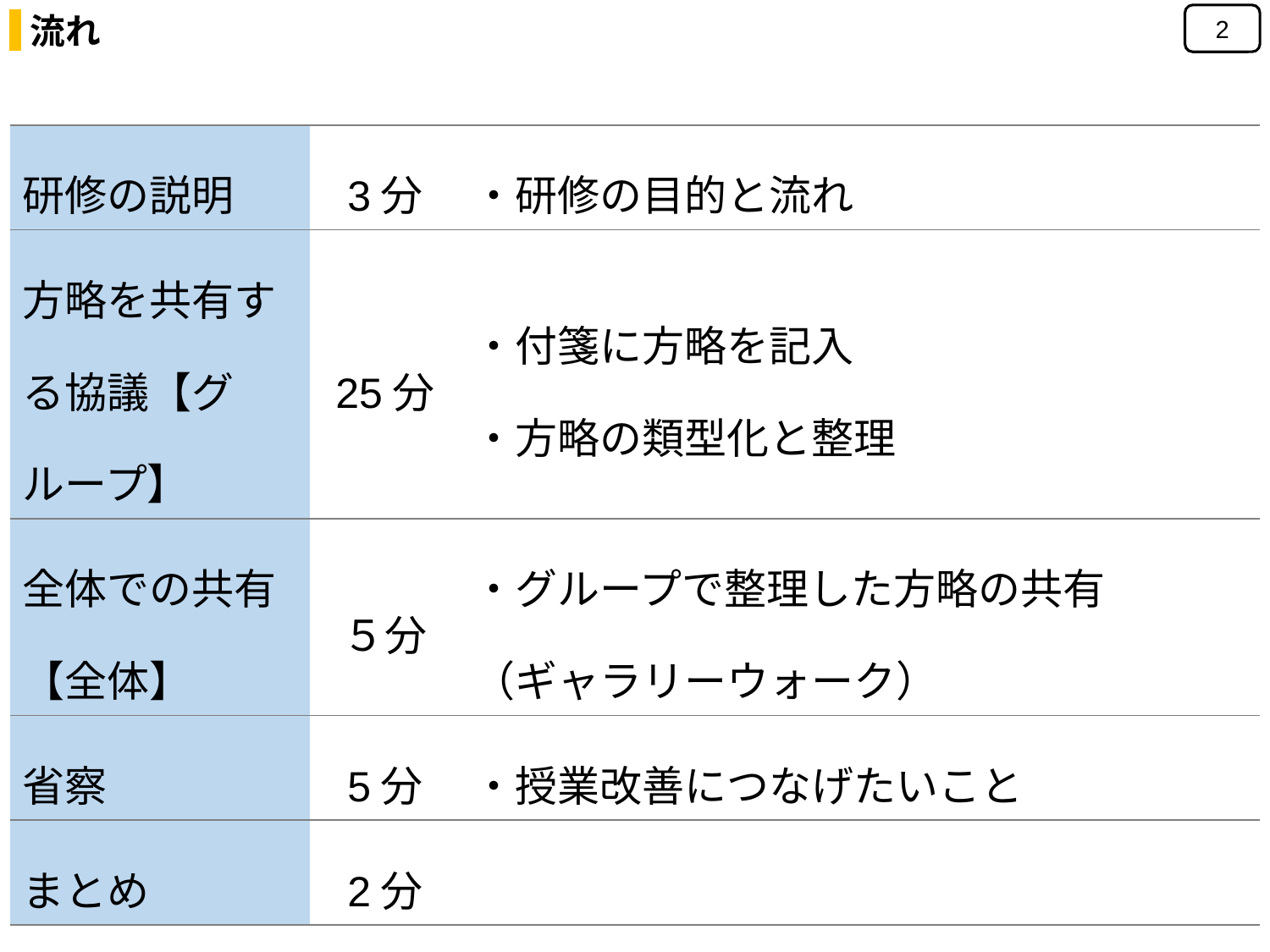

流れ
2

| 研修の説明 | 3分 | ・研修の目的と流れ |
| --- | --- | --- |
| 方略を共有する協議【グループ】 | 25分 | ・付箋に方略を記入　 ・方略の類型化と整理 |
| 全体での共有【全体】 | ５分 | ・グループで整理した方略の共有 （ギャラリーウォーク） |
| 省察 | 5分 | ・授業改善につなげたいこと |
| まとめ | 2分 |  |